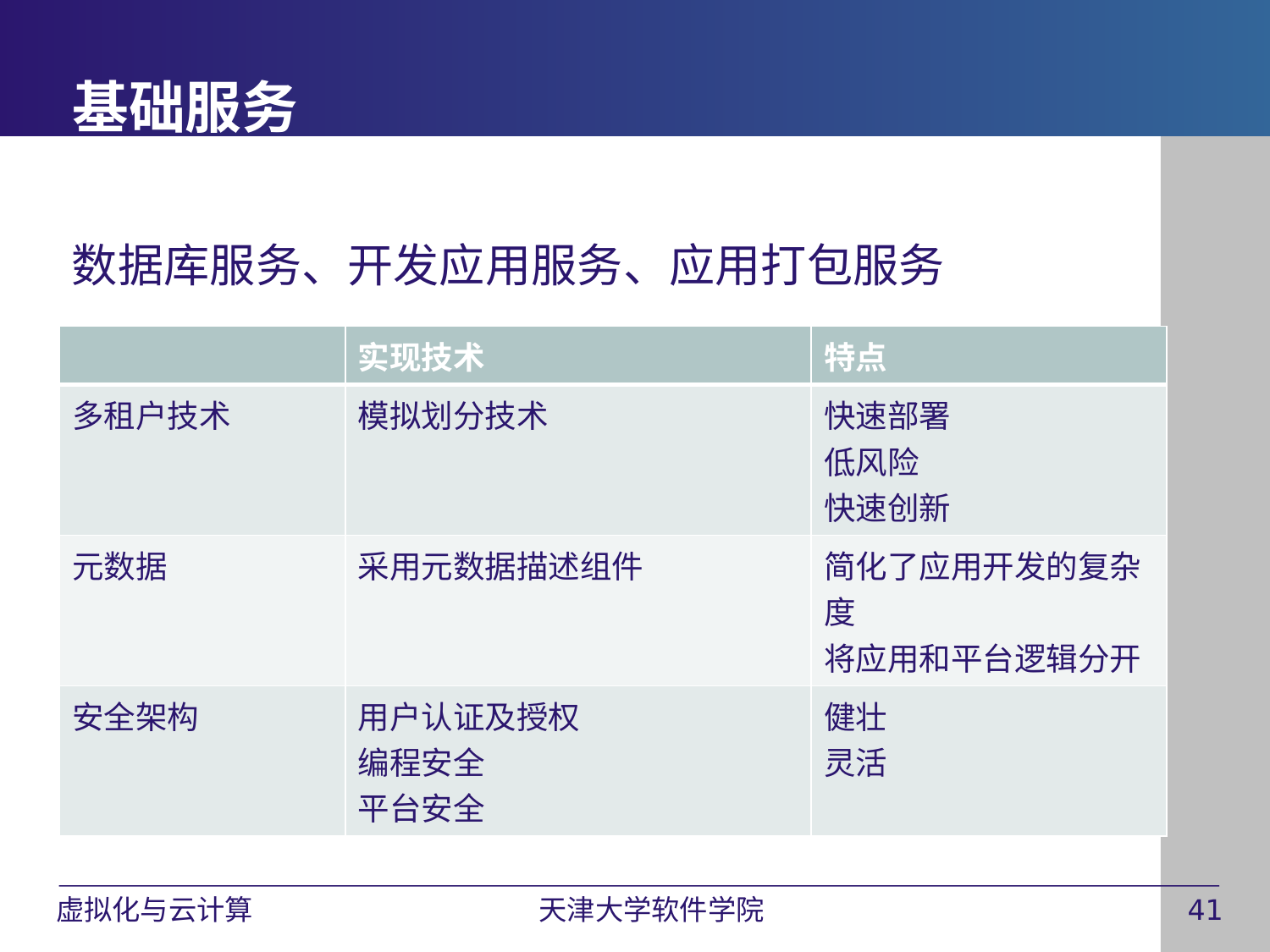

# 基础服务
数据库服务、开发应用服务、应用打包服务
|  | 实现技术 | 特点 |
| --- | --- | --- |
| 多租户技术 | 模拟划分技术 | 快速部署 低风险 快速创新 |
| 元数据 | 采用元数据描述组件 | 简化了应用开发的复杂度 将应用和平台逻辑分开 |
| 安全架构 | 用户认证及授权 编程安全 平台安全 | 健壮 灵活 |